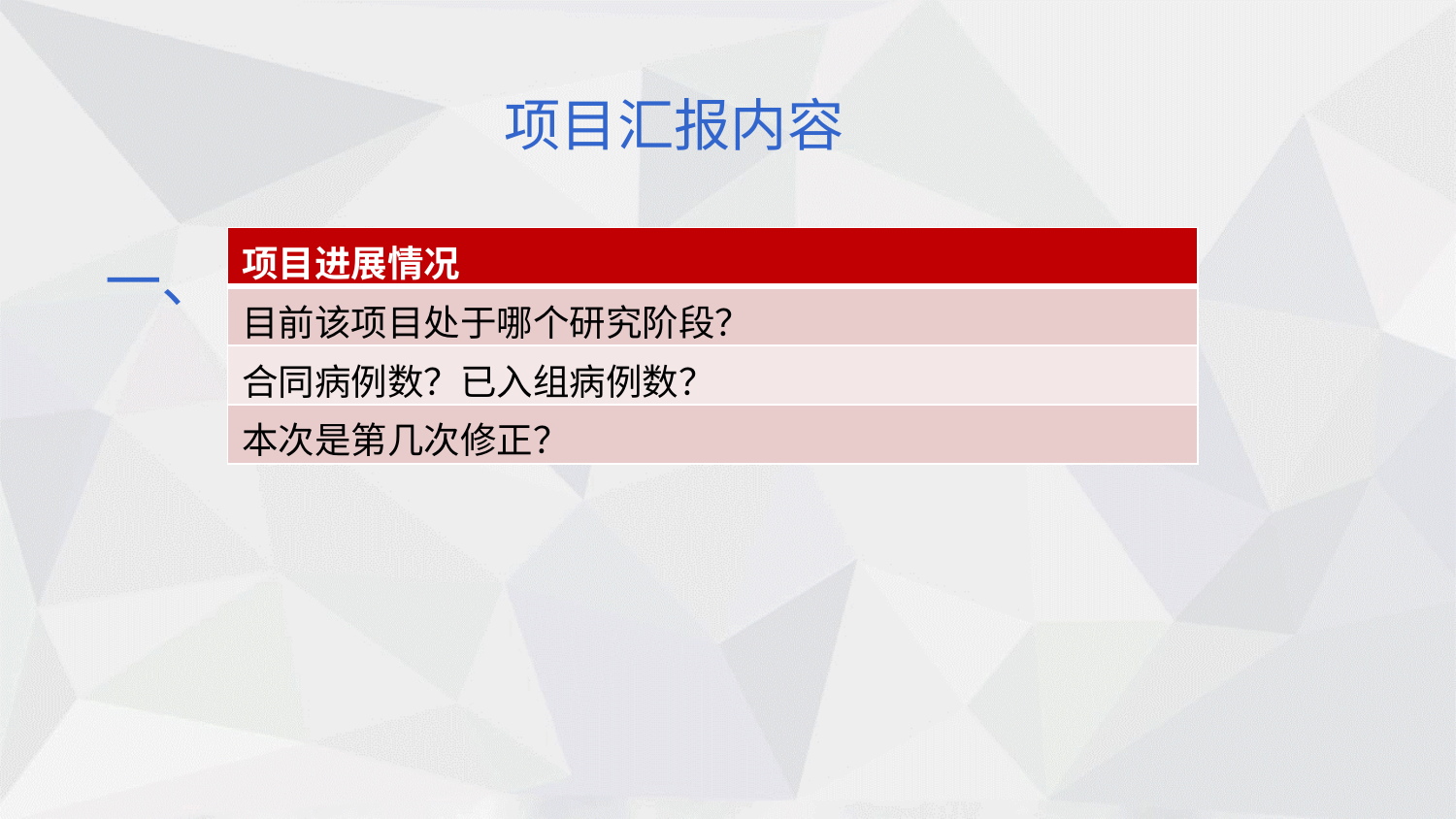

项目汇报内容

| 项目进展情况 |
| --- |
| 目前该项目处于哪个研究阶段？ |
| 合同病例数？已入组病例数？ |
| 本次是第几次修正？ |
一、